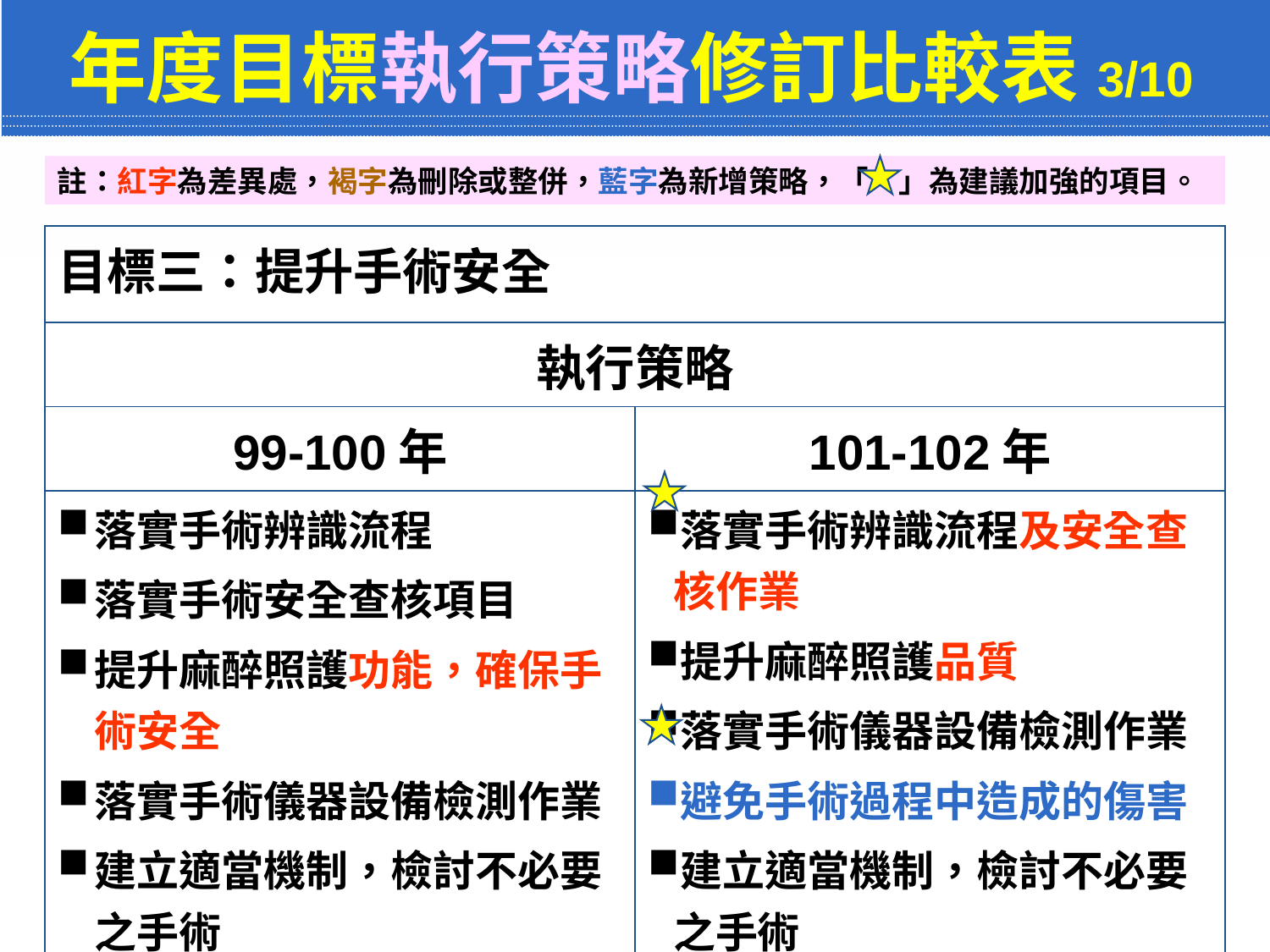

# 年度目標執行策略修訂比較表3/10
註：紅字為差異處，褐字為刪除或整併，藍字為新增策略，「　」為建議加強的項目。

| 目標三：提升手術安全 |  |
| --- | --- |
| 執行策略 |  |
| 99-100年 | 101-102年 |
| 落實手術辨識流程 落實手術安全查核項目 提升麻醉照護功能，確保手術安全 落實手術儀器設備檢測作業 建立適當機制，檢討不必要之手術 | 落實手術辨識流程及安全查核作業 提升麻醉照護品質 落實手術儀器設備檢測作業 避免手術過程中造成的傷害 建立適當機制，檢討不必要之手術 |